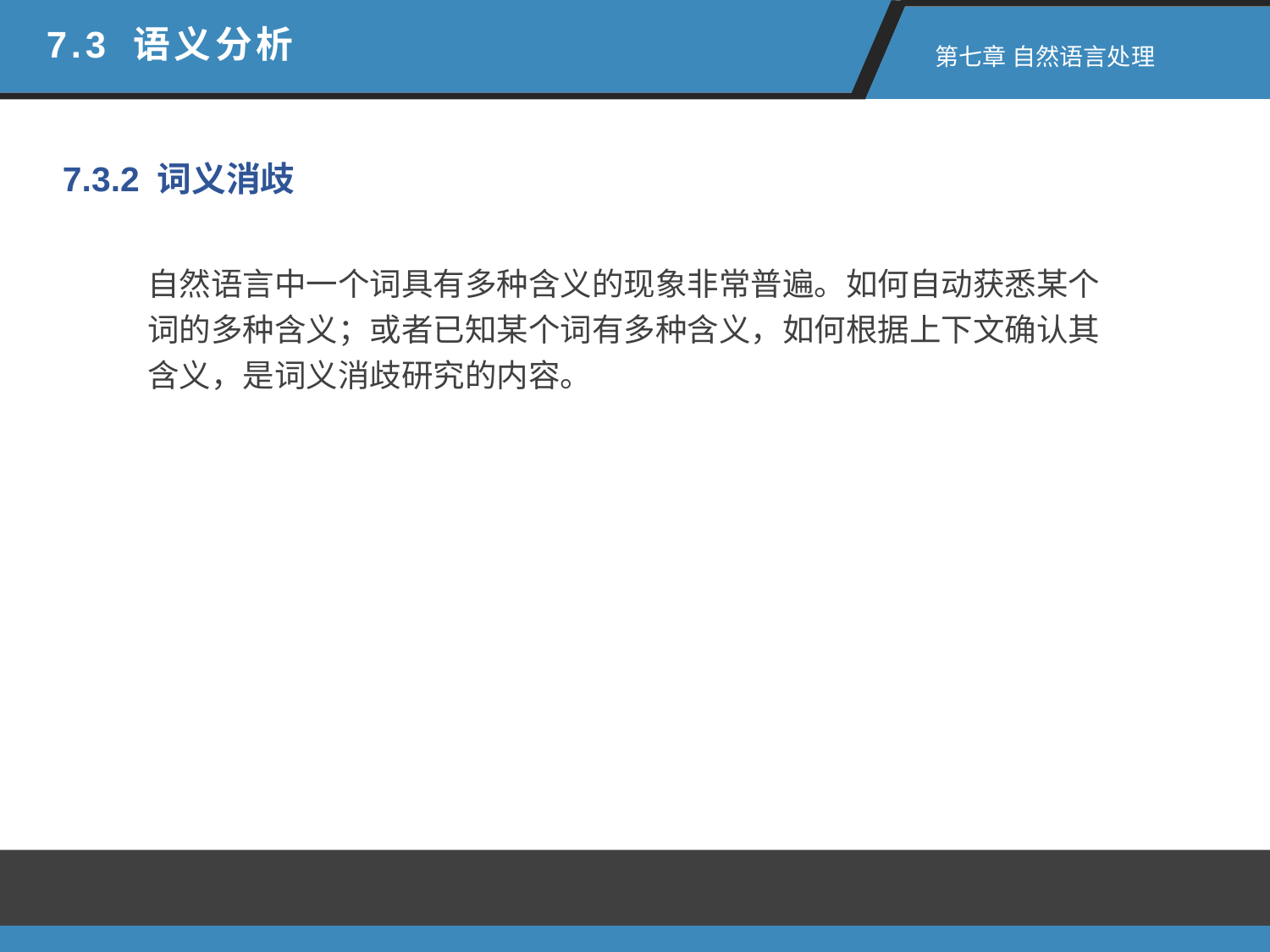

7.3 语义分析
  第七章 自然语言处理
7.3.2 词义消歧

自然语言中一个词具有多种含义的现象非常普遍。如何自动获悉某个词的多种含义；或者已知某个词有多种含义，如何根据上下文确认其含义，是词义消歧研究的内容。